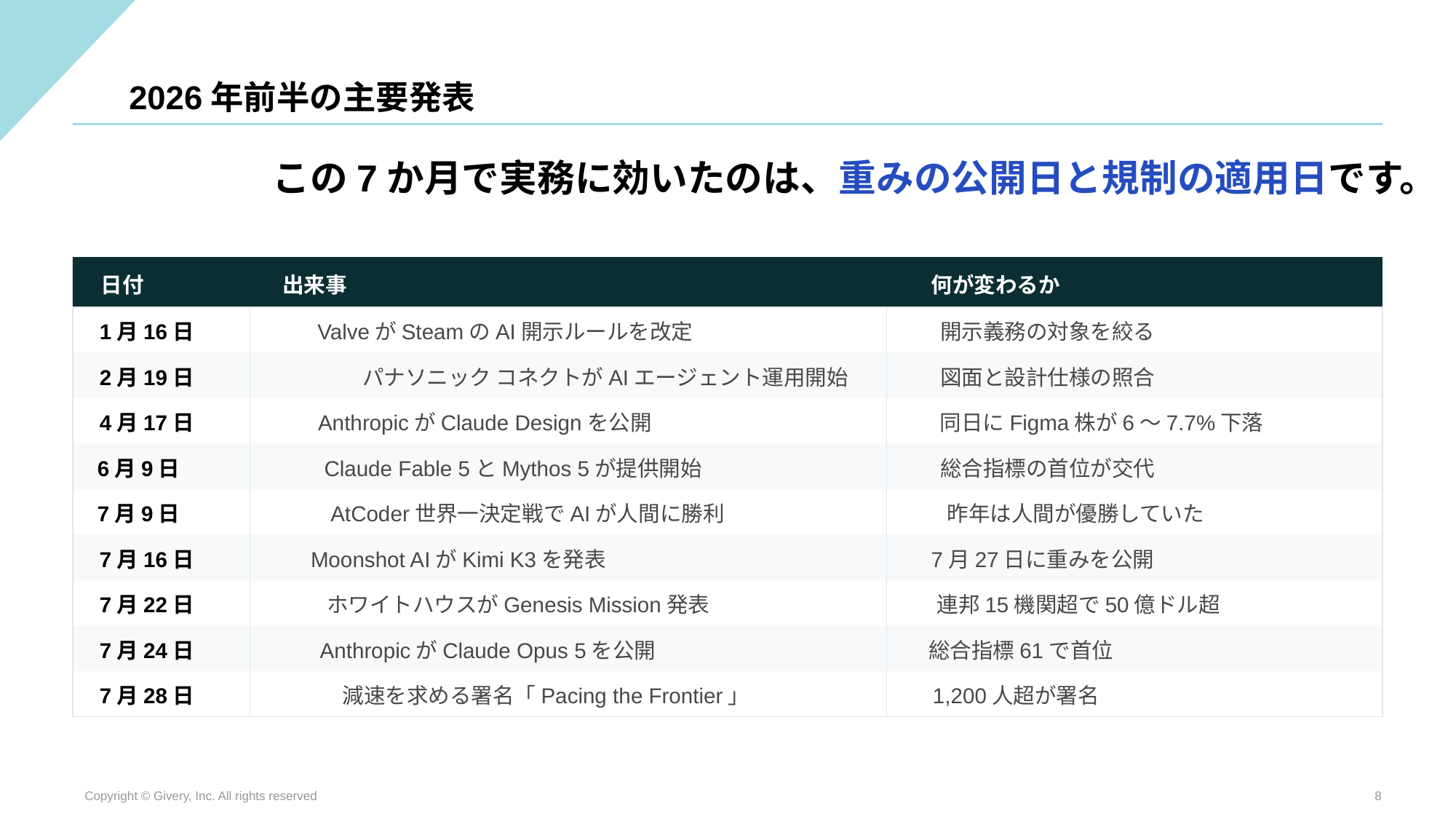

2026年前半の主要発表

この7か月で実務に効いたのは、重みの公開日と規制の適用日です。

日付
出来事
何が変わるか

1月16日
ValveがSteamのAI開示ルールを改定
開示義務の対象を絞る

2月19日
パナソニック コネクトがAIエージェント運用開始
図面と設計仕様の照合

4月17日
AnthropicがClaude Designを公開
同日にFigma株が6〜7.7%下落

6月9日
Claude Fable 5とMythos 5が提供開始
総合指標の首位が交代

7月9日
AtCoder世界一決定戦でAIが人間に勝利
昨年は人間が優勝していた

7月16日
Moonshot AIがKimi K3を発表
7月27日に重みを公開

7月22日
ホワイトハウスがGenesis Mission発表
連邦15機関超で50億ドル超

7月24日
AnthropicがClaude Opus 5を公開
総合指標61で首位

7月28日
減速を求める署名「Pacing the Frontier」
1,200人超が署名
Copyright © Givery, Inc. All rights reserved
8